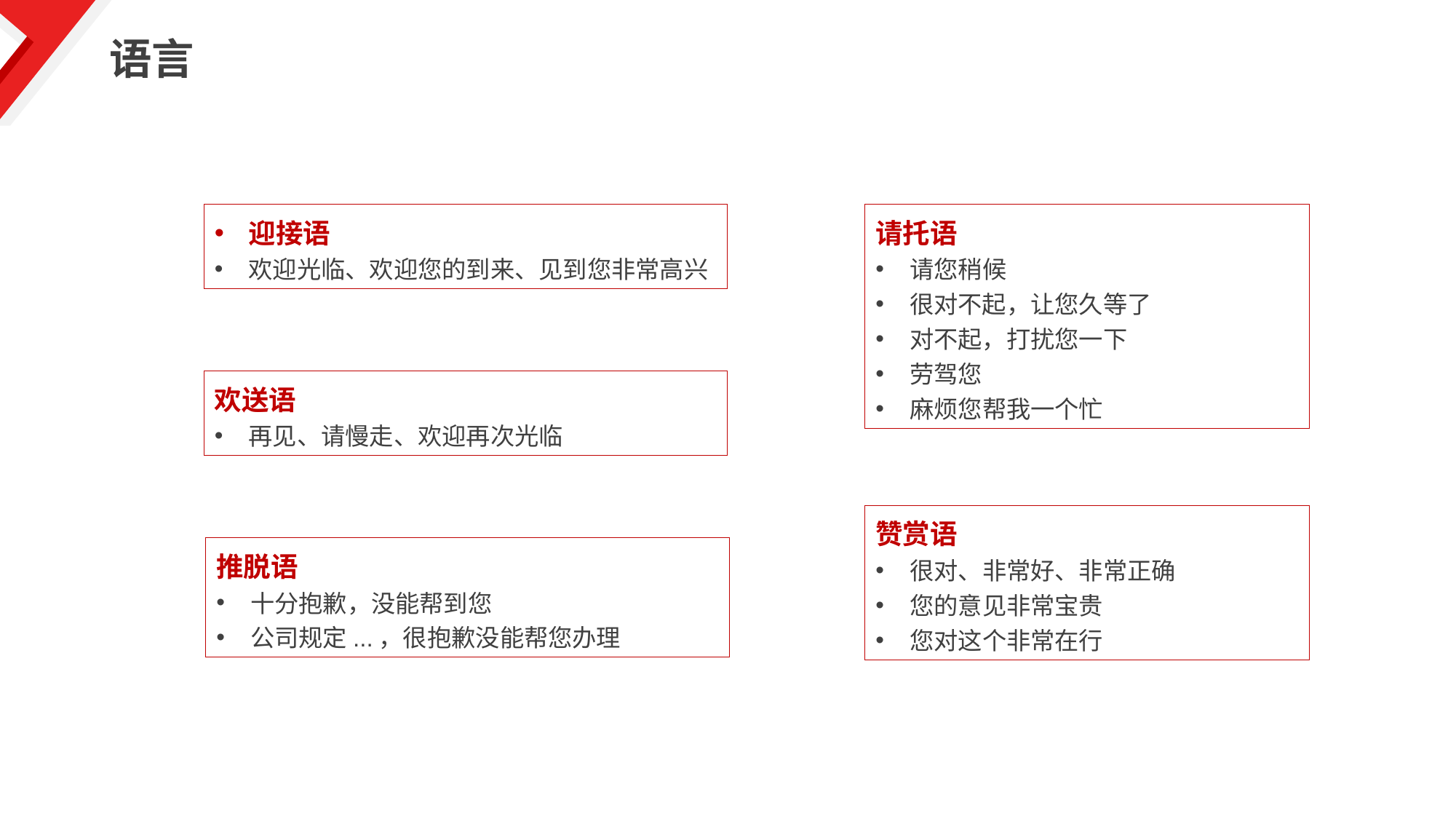

语言
迎接语
欢迎光临、欢迎您的到来、见到您非常高兴
请托语
请您稍候
很对不起，让您久等了
对不起，打扰您一下
劳驾您
麻烦您帮我一个忙
欢送语
再见、请慢走、欢迎再次光临
赞赏语
很对、非常好、非常正确
您的意见非常宝贵
您对这个非常在行
推脱语
十分抱歉，没能帮到您
公司规定...，很抱歉没能帮您办理